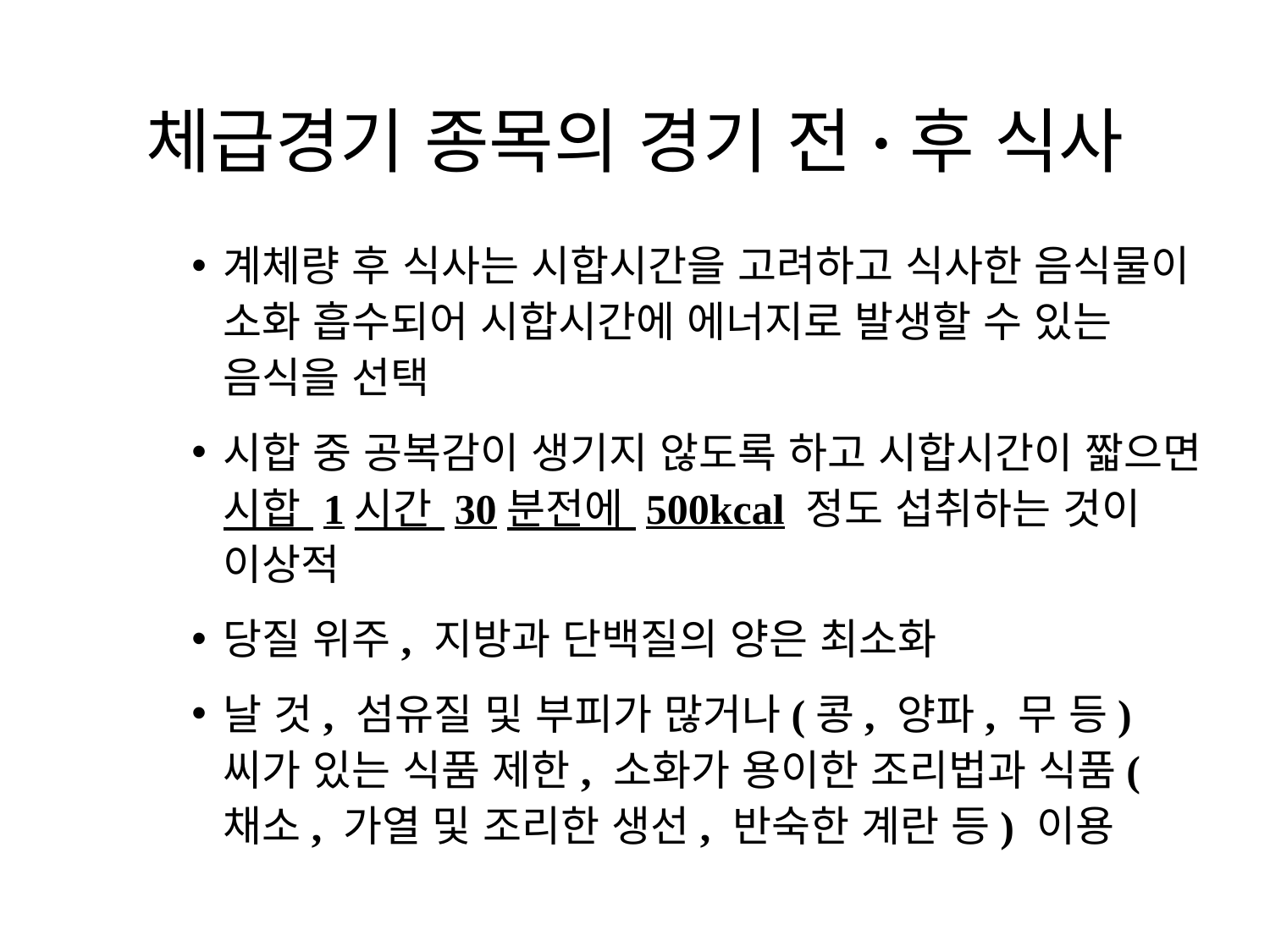

# 체급경기 종목의 경기 전·후 식사
계체량 후 식사는 시합시간을 고려하고 식사한 음식물이 소화 흡수되어 시합시간에 에너지로 발생할 수 있는 음식을 선택
시합 중 공복감이 생기지 않도록 하고 시합시간이 짧으면 시합 1시간 30분전에 500kcal 정도 섭취하는 것이 이상적
당질 위주, 지방과 단백질의 양은 최소화
날 것, 섬유질 및 부피가 많거나(콩, 양파, 무 등) 씨가 있는 식품 제한, 소화가 용이한 조리법과 식품(채소, 가열 및 조리한 생선, 반숙한 계란 등) 이용